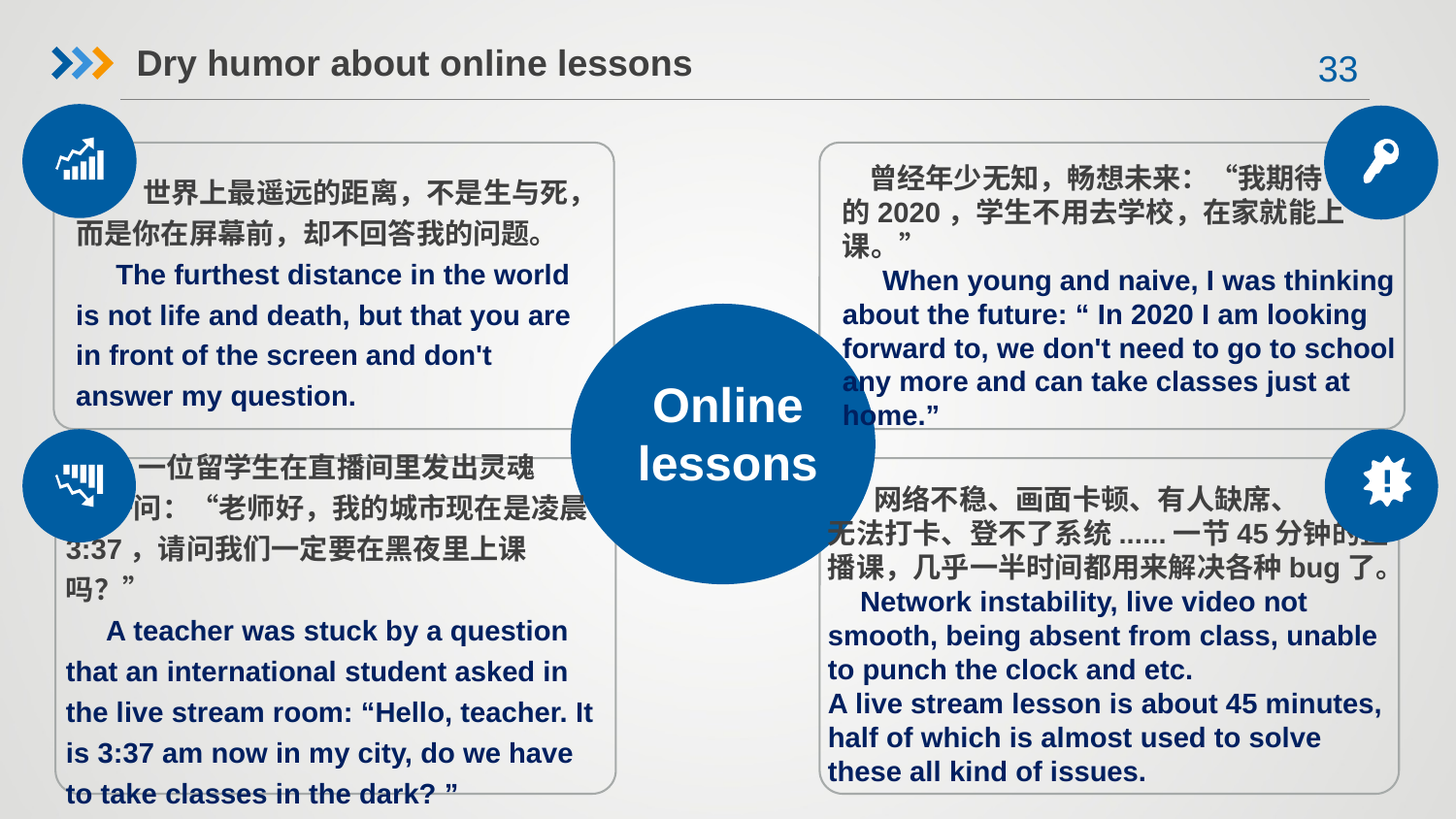

Dry humor about online lessons

           世界上最遥远的距离，不是生与死，而是你在屏幕前，却不回答我的问题。
     The furthest distance in the world is not life and death, but that you are in front of the screen and don't answer my question.
   曾经年少无知，畅想未来：“我期待
的2020，学生不用去学校，在家就能上课。”
     When young and naive, I was thinking about the future: “ In 2020 I am looking forward to, we don't need to go to school any more and can take classes just at home.”

Online lessons

          一位留学生在直播间里发出灵魂
     一问：“老师好，我的城市现在是凌晨3:37，请问我们一定要在黑夜里上课吗？”
     A teacher was stuck by a question that an international student asked in the live stream room: “Hello, teacher. It is 3:37 am now in my city, do we have to take classes in the dark? ”
      网络不稳、画面卡顿、有人缺席、
无法打卡、登不了系统......一节45分钟的直播课，几乎一半时间都用来解决各种bug了。
    Network instability, live video not smooth, being absent from class, unable to punch the clock and etc.
A live stream lesson is about 45 minutes, half of which is almost used to solve these all kind of issues.